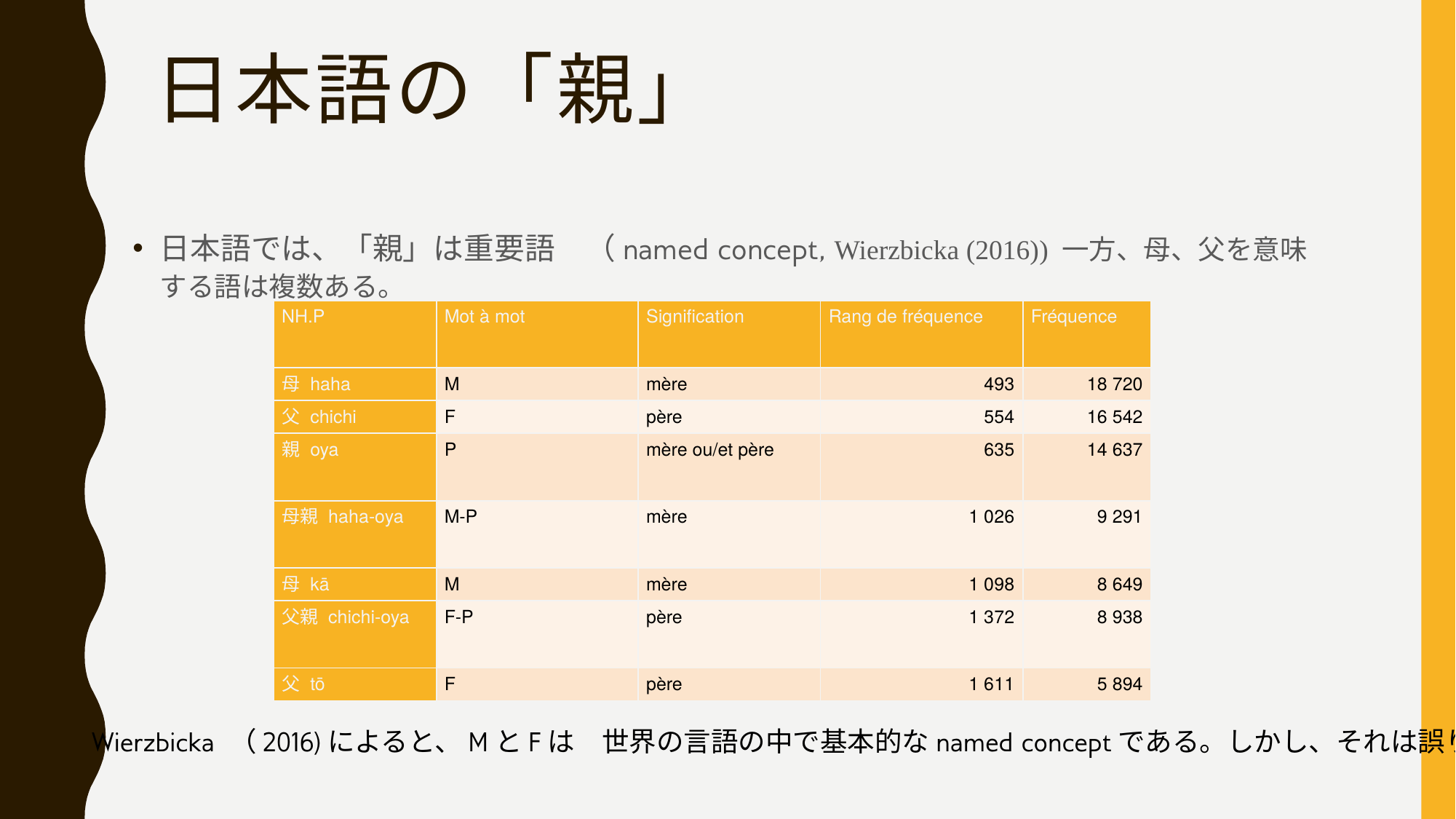

# 日本語の「親」
日本語では、「親」は重要語　（named concept, Wierzbicka (2016)) 一方、母、父を意味する語は複数ある。

| NH.P | Mot à mot | Signification | Rang de fréquence | Fréquence |
| --- | --- | --- | --- | --- |
| 母 haha | M | mère | 493 | 18 720 |
| 父 chichi | F | père | 554 | 16 542 |
| 親 oya | P | mère ou/et père | 635 | 14 637 |
| 母親 haha-oya | M-P | mère | 1 026 | 9 291 |
| 母 kā | M | mère | 1 098 | 8 649 |
| 父親 chichi-oya | F-P | père | 1 372 | 8 938 |
| 父 tō | F | père | 1 611 | 5 894 |
Wierzbicka （2016)によると、MとFは　世界の言語の中で基本的なnamed conceptである。しかし、それは誤りと思われる。